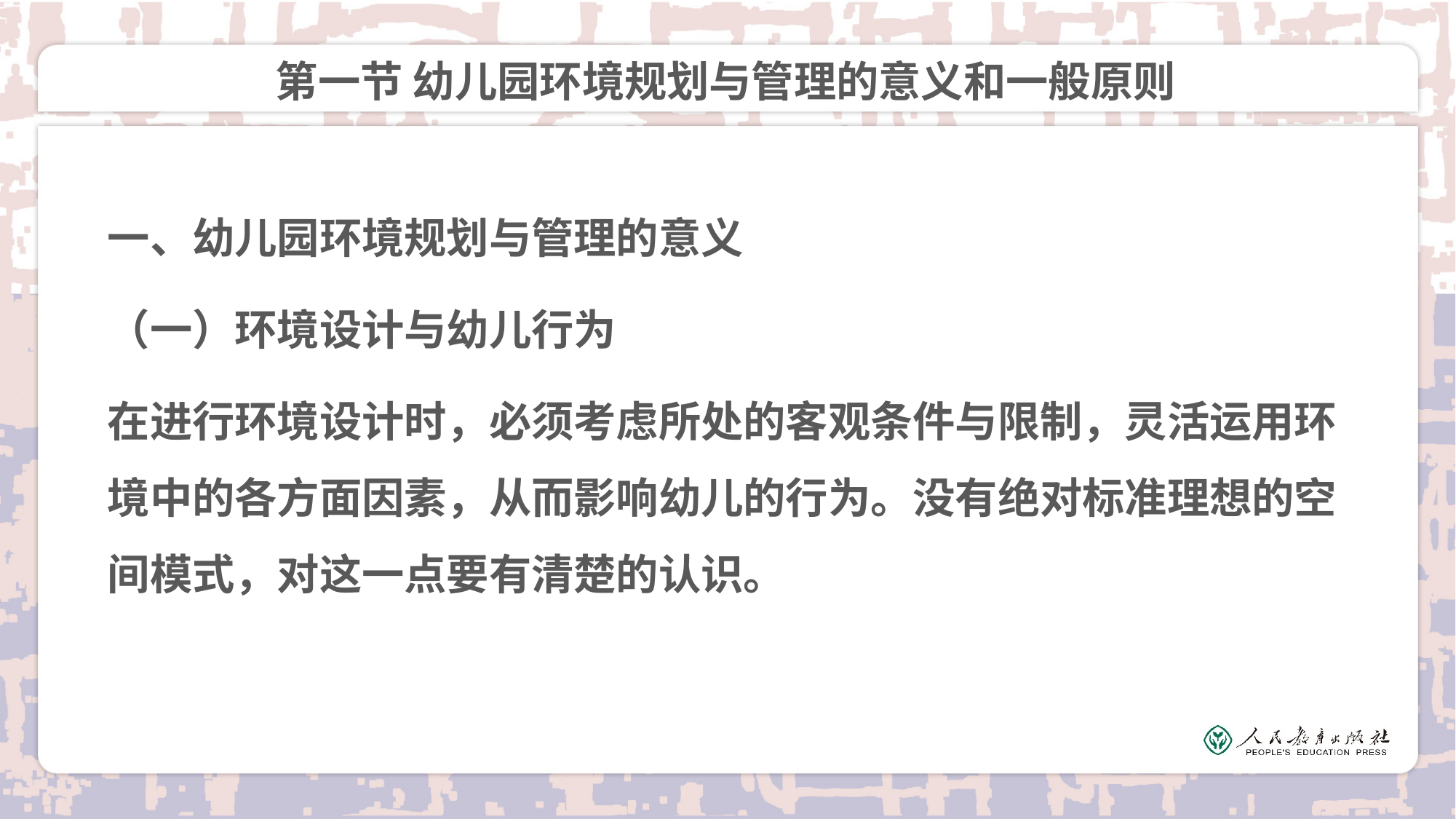

# 第一节 幼儿园环境规划与管理的意义和一般原则
一、幼儿园环境规划与管理的意义
（一）环境设计与幼儿行为
在进行环境设计时，必须考虑所处的客观条件与限制，灵活运用环境中的各方面因素，从而影响幼儿的行为。没有绝对标准理想的空间模式，对这一点要有清楚的认识。